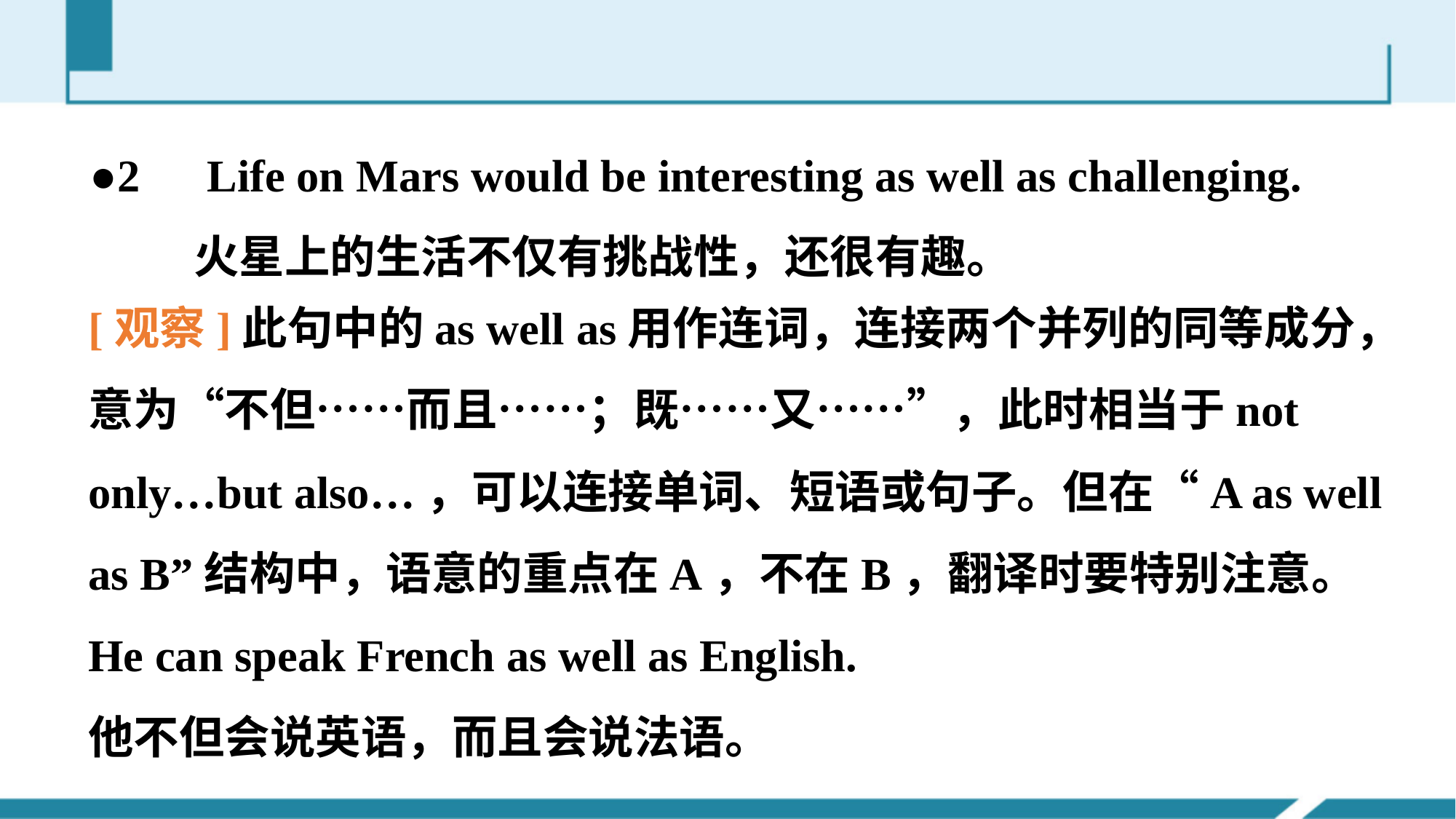

●2　Life on Mars would be interesting as well as challenging.
         火星上的生活不仅有挑战性，还很有趣。
[观察]此句中的as well as用作连词，连接两个并列的同等成分，意为“不但……而且……；既……又……”，此时相当于not only…but also…，可以连接单词、短语或句子。但在“A as well as B”结构中，语意的重点在A，不在B，翻译时要特别注意。
He can speak French as well as English.
他不但会说英语，而且会说法语。